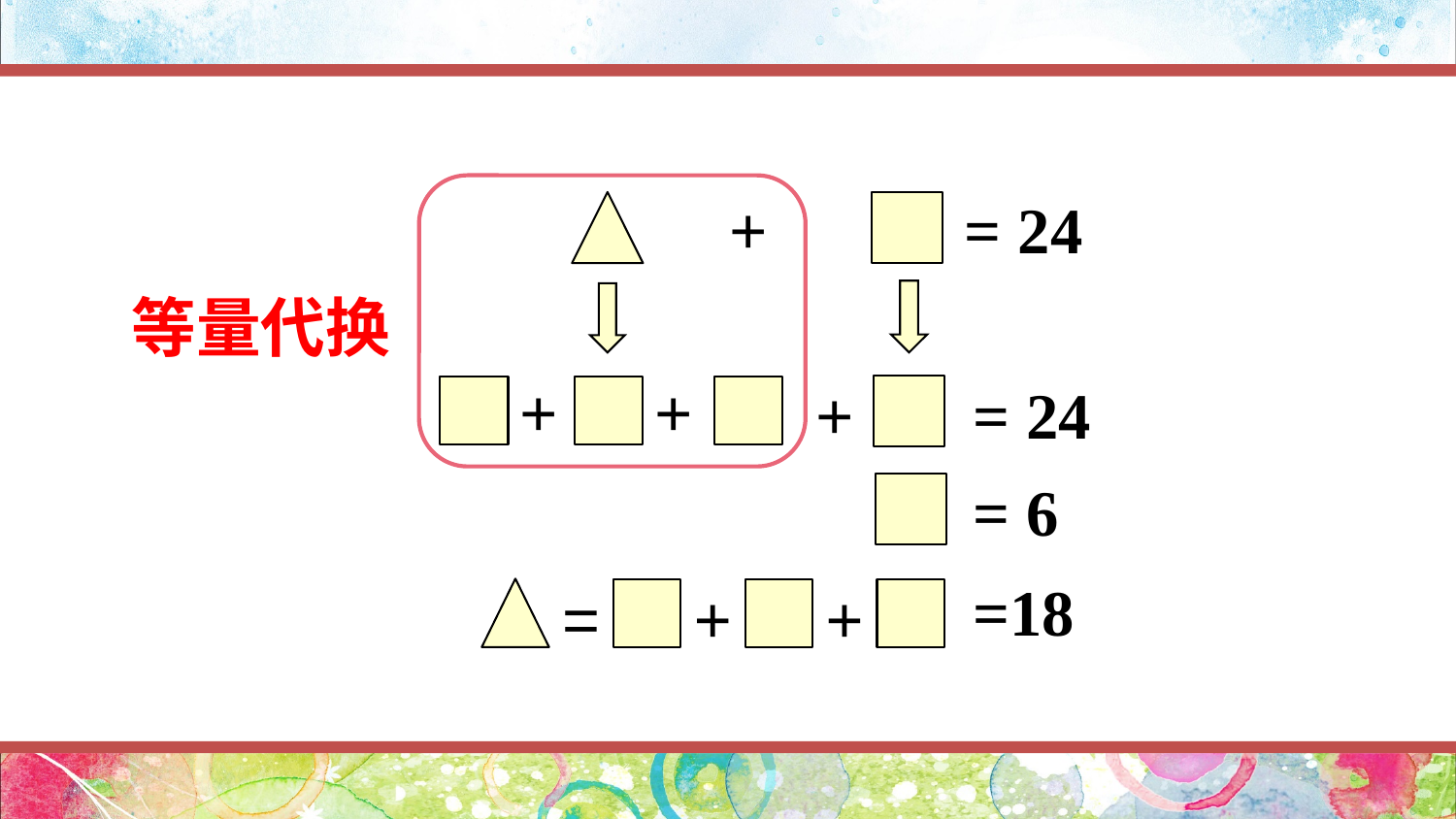

+           = 24

等量代换

+
+

= 24
+

= 6

=18
=
+
+